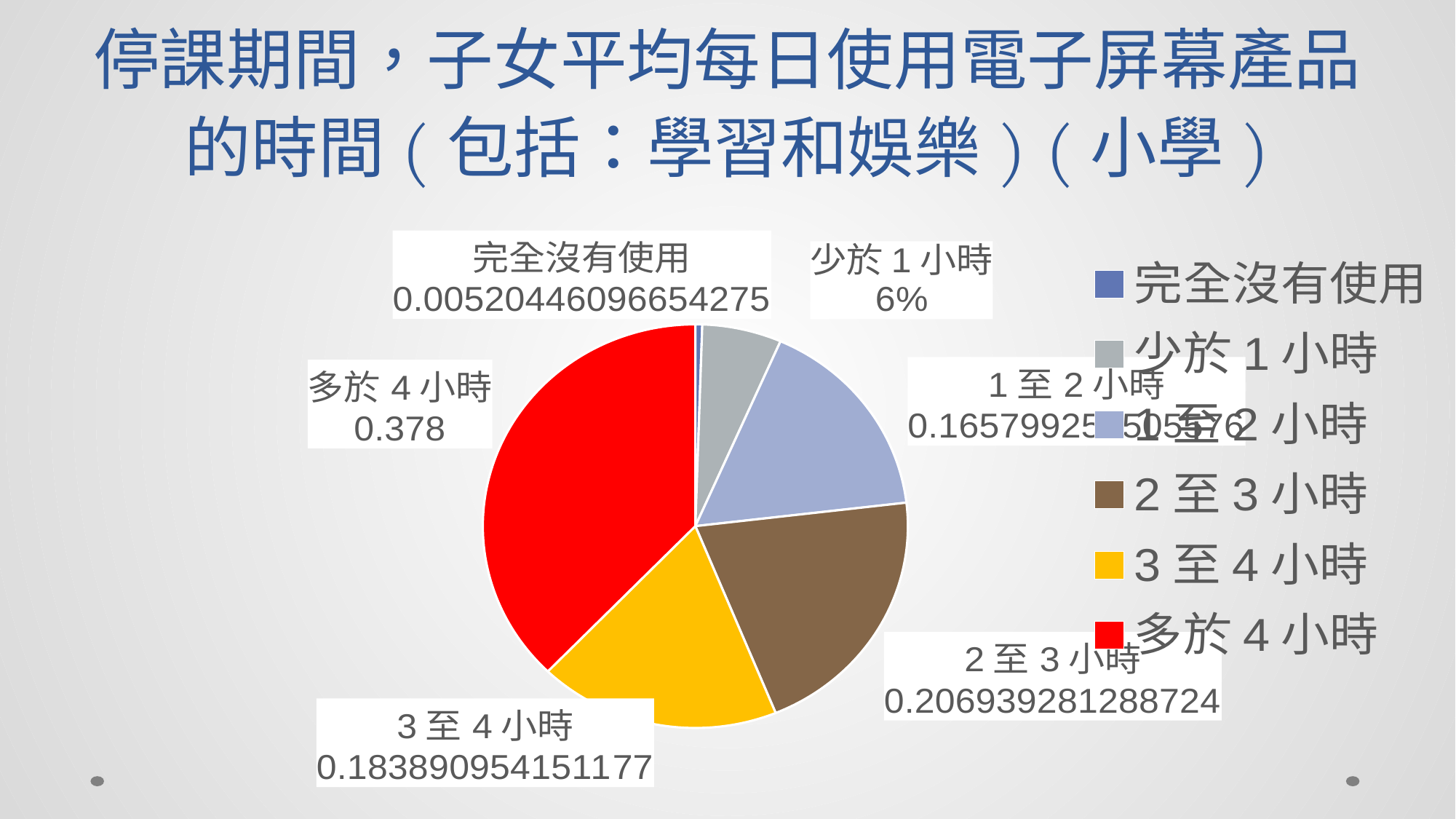

# 停課期間，子女平均每日使用電子屏幕產品的時間(包括：學習和娛樂) (小學)

### Chart

| Category |  |
|---|---|
| 完全沒有使用 | 0.00520446096654275 |
| 少於1小時 | 0.0604708798017348 |
| 1至2小時 | 0.165799256505576 |
| 2至3小時 | 0.206939281288724 |
| 3至4小時 | 0.183890954151177 |
| 多於4小時 | 0.378 |